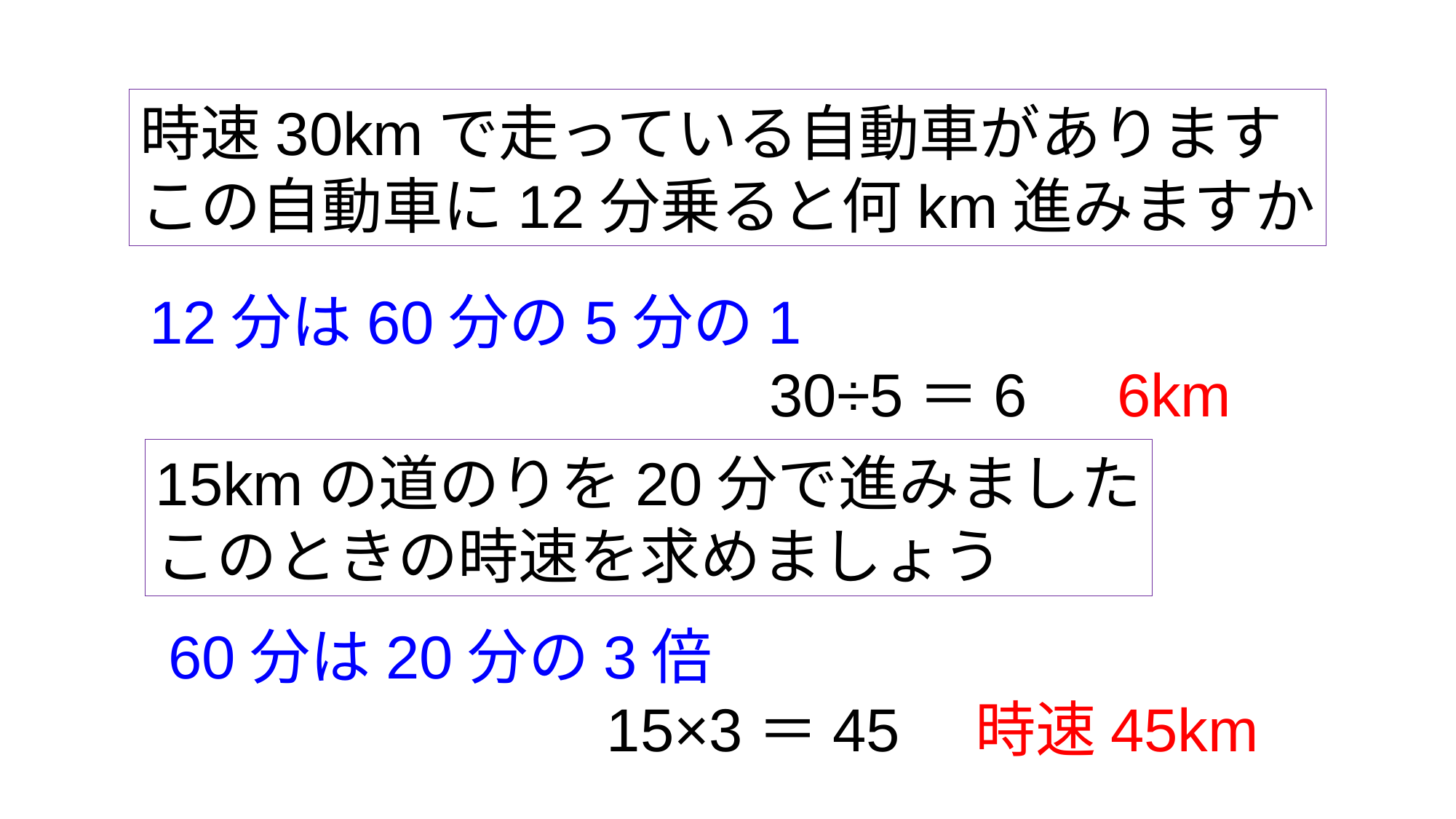

時速30kmで走っている自動車があります
この自動車に12分乗ると何km進みますか
12分は60分の5分の1
　　　　　　　　　　30÷5＝6　6km
15kmの道のりを20分で進みました
このときの時速を求めましょう
60分は20分の3倍
　　　　　　　15×3＝45　時速45km